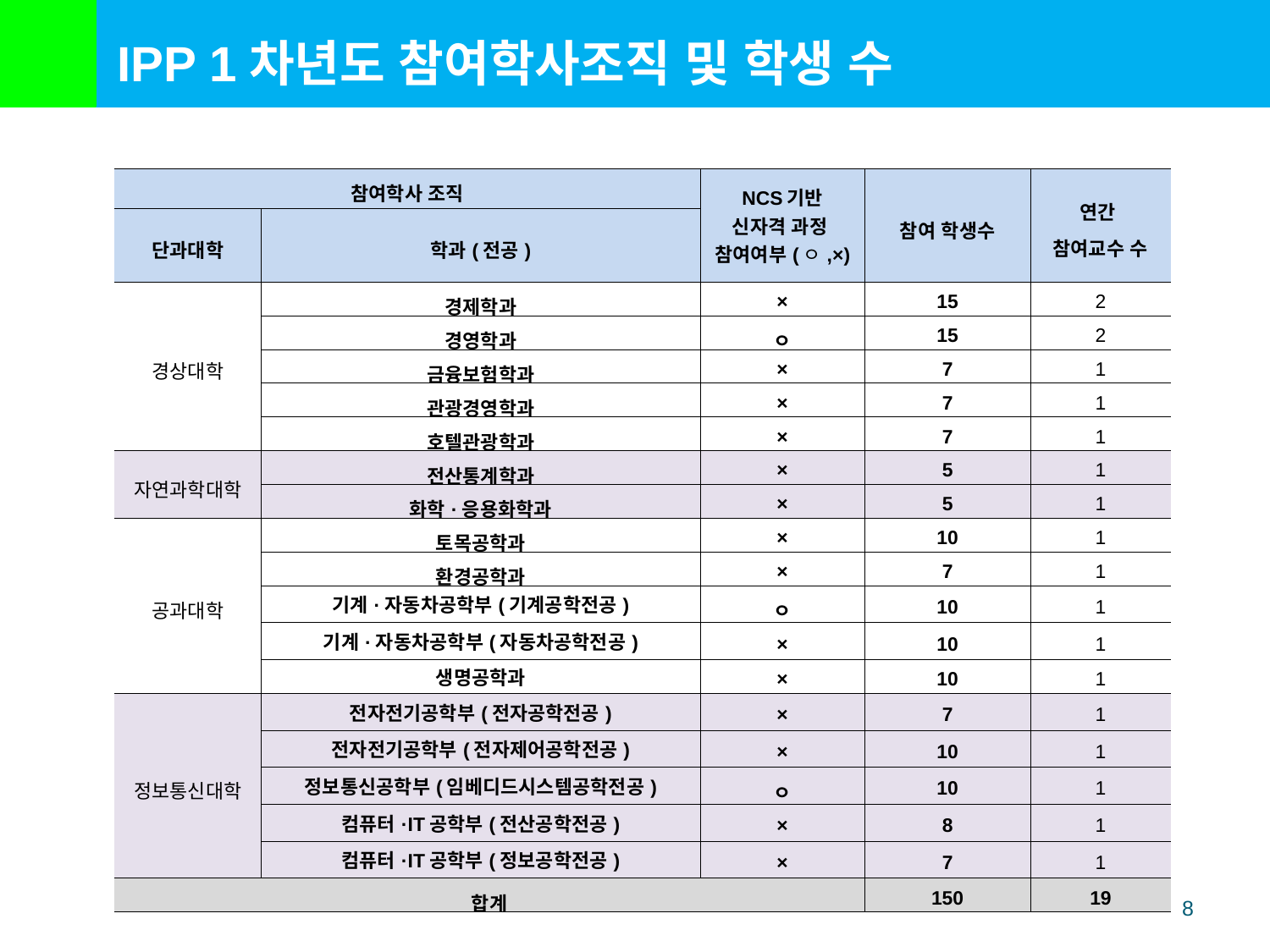

IPP 1차년도 참여학사조직 및 학생 수
| 참여학사 조직 |  | NCS기반 신자격 과정 참여여부(ㅇ,×) | 참여 학생수 | 연간 참여교수 수 |
| --- | --- | --- | --- | --- |
| 단과대학 | 학과(전공) |  |  |  |
| 경상대학 | 경제학과 | × | 15 | 2 |
|  | 경영학과 | ㅇ | 15 | 2 |
|  | 금융보험학과 | × | 7 | 1 |
|  | 관광경영학과 | × | 7 | 1 |
|  | 호텔관광학과 | × | 7 | 1 |
| 자연과학대학 | 전산통계학과 | × | 5 | 1 |
|  | 화학·응용화학과 | × | 5 | 1 |
| 공과대학 | 토목공학과 | × | 10 | 1 |
|  | 환경공학과 | × | 7 | 1 |
|  | 기계·자동차공학부(기계공학전공) | ㅇ | 10 | 1 |
|  | 기계·자동차공학부(자동차공학전공) | × | 10 | 1 |
|  | 생명공학과 | × | 10 | 1 |
| 정보통신대학 | 전자전기공학부(전자공학전공) | × | 7 | 1 |
|  | 전자전기공학부(전자제어공학전공) | × | 10 | 1 |
|  | 정보통신공학부(임베디드시스템공학전공) | ㅇ | 10 | 1 |
|  | 컴퓨터·IT공학부(전산공학전공) | × | 8 | 1 |
|  | 컴퓨터·IT공학부(정보공학전공) | × | 7 | 1 |
| 합계 |  |  | 150 | 19 |
8